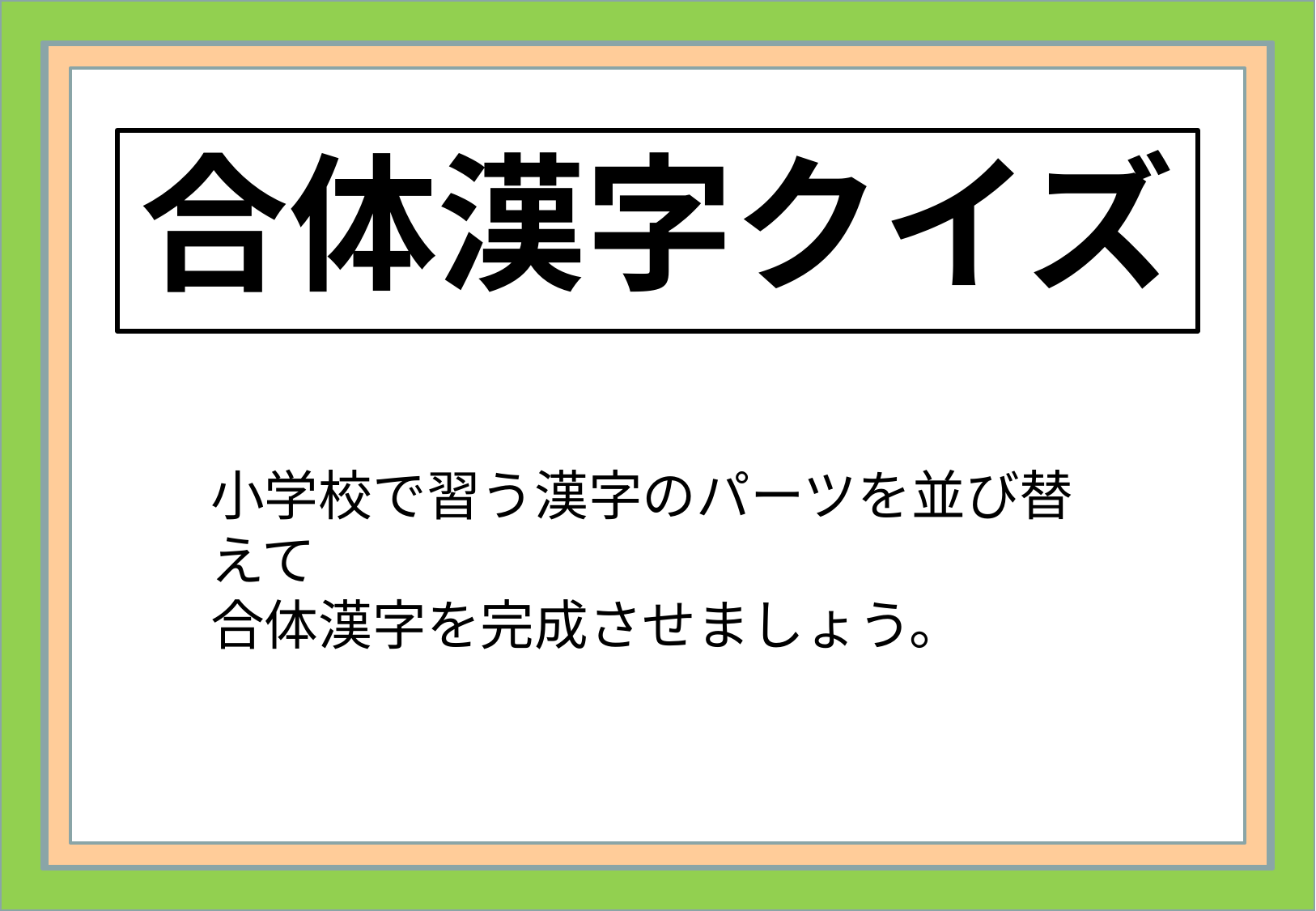

# 合体漢字クイズ
小学校で習う漢字のパーツを並び替えて
合体漢字を完成させましょう。